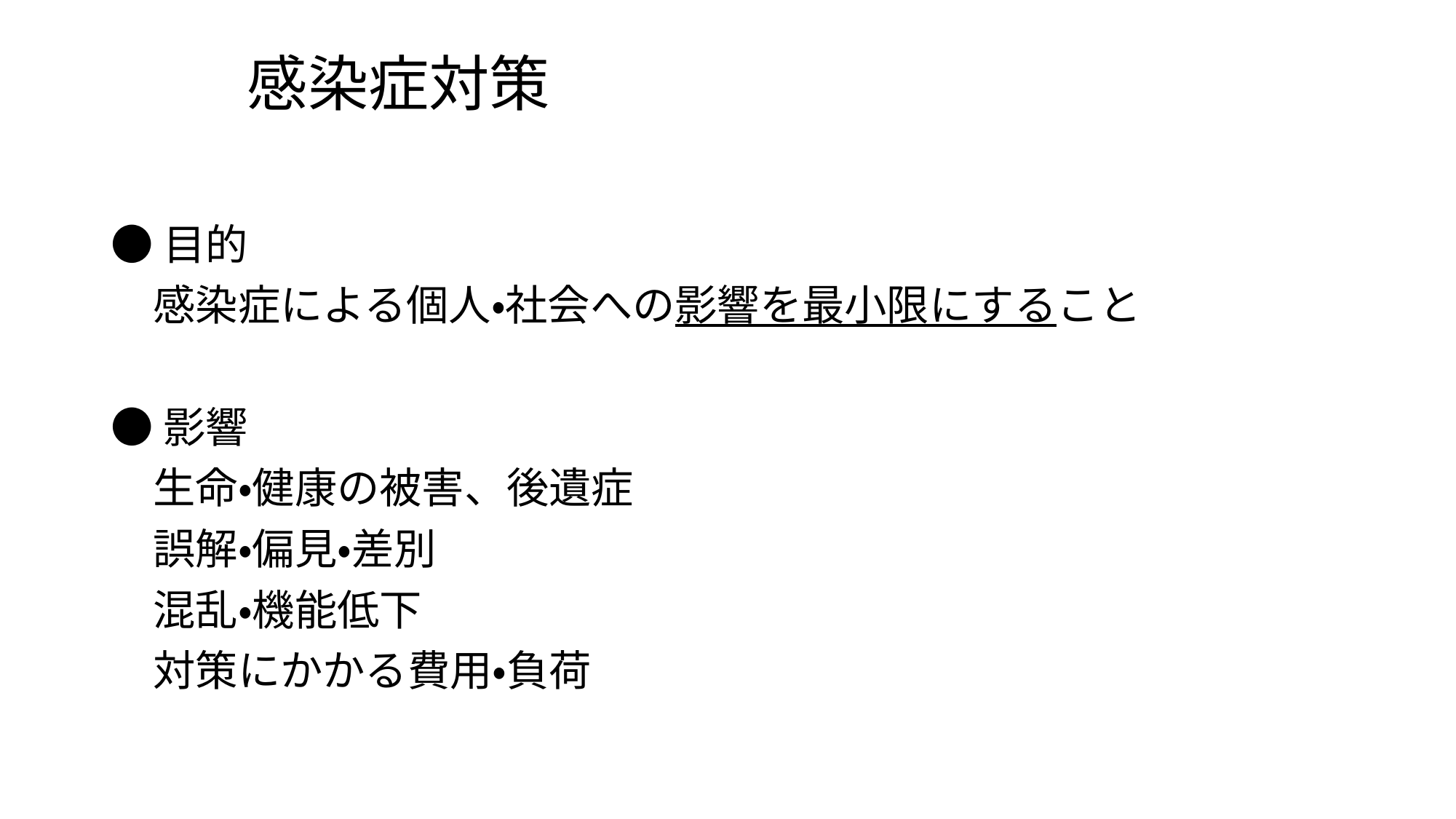

# 感染症対策
●目的
　感染症による個人・社会への影響を最小限にすること

●影響
　生命・健康の被害、後遺症
　誤解・偏見・差別
　混乱・機能低下
　対策にかかる費用・負荷